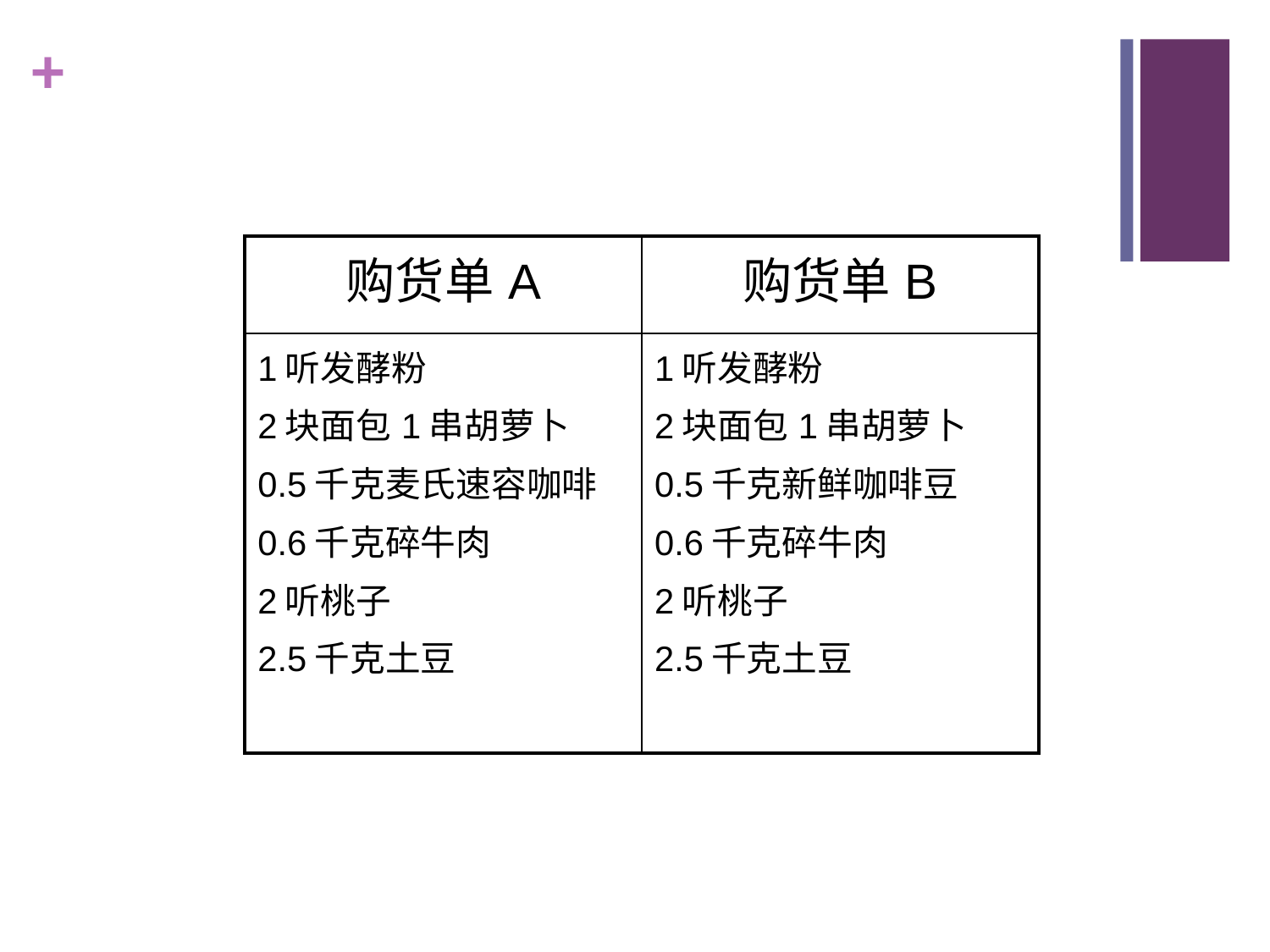

| 购货单A | 购货单B |
| --- | --- |
| 1听发酵粉 2块面包1串胡萝卜 0.5千克麦氏速容咖啡 0.6千克碎牛肉 2听桃子 2.5千克土豆 | 1听发酵粉 2块面包1串胡萝卜 0.5千克新鲜咖啡豆 0.6千克碎牛肉 2听桃子 2.5千克土豆 |